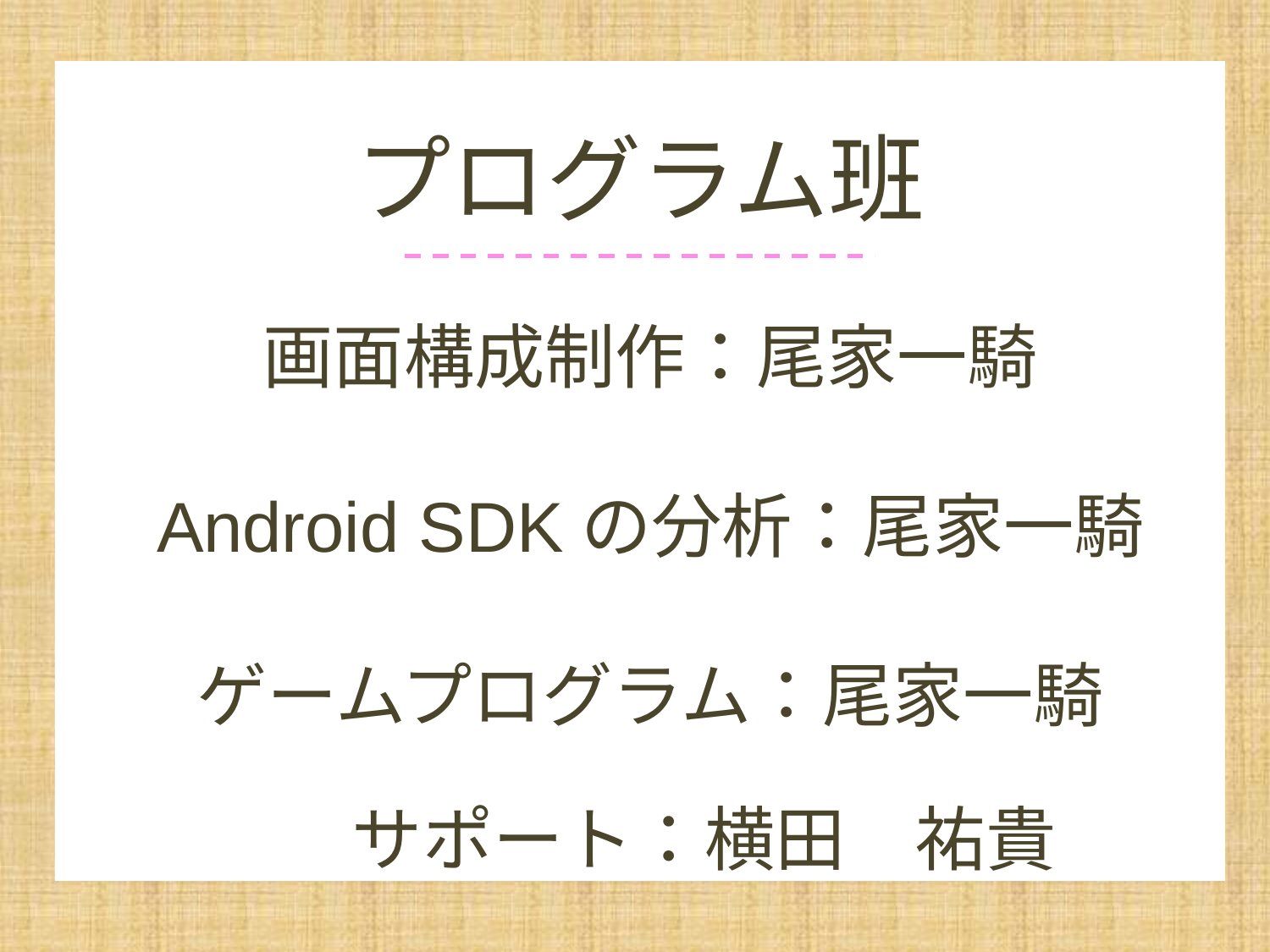

# プログラム班

画面構成制作：尾家一騎

Android SDKの分析：尾家一騎

ゲームプログラム：尾家一騎

		サポート：横田　祐貴